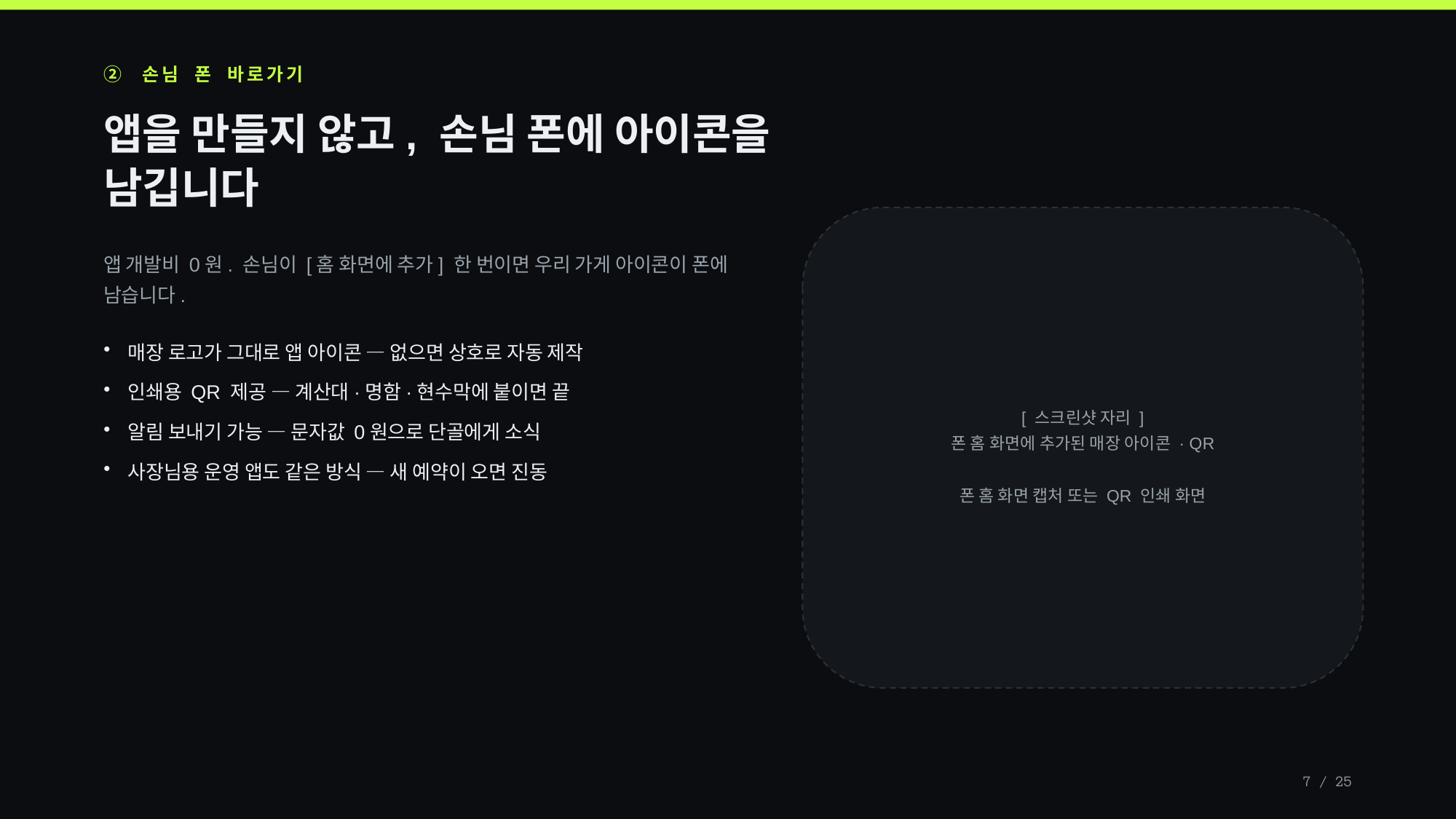

② 손님 폰 바로가기
앱을 만들지 않고, 손님 폰에 아이콘을 남깁니다

앱 개발비 0원. 손님이 [홈 화면에 추가] 한 번이면 우리 가게 아이콘이 폰에 남습니다.
매장 로고가 그대로 앱 아이콘 — 없으면 상호로 자동 제작
인쇄용 QR 제공 — 계산대·명함·현수막에 붙이면 끝
알림 보내기 가능 — 문자값 0원으로 단골에게 소식
사장님용 운영 앱도 같은 방식 — 새 예약이 오면 진동
[ 스크린샷 자리 ]
폰 홈 화면에 추가된 매장 아이콘 · QR

폰 홈 화면 캡처 또는 QR 인쇄 화면
7 / 25